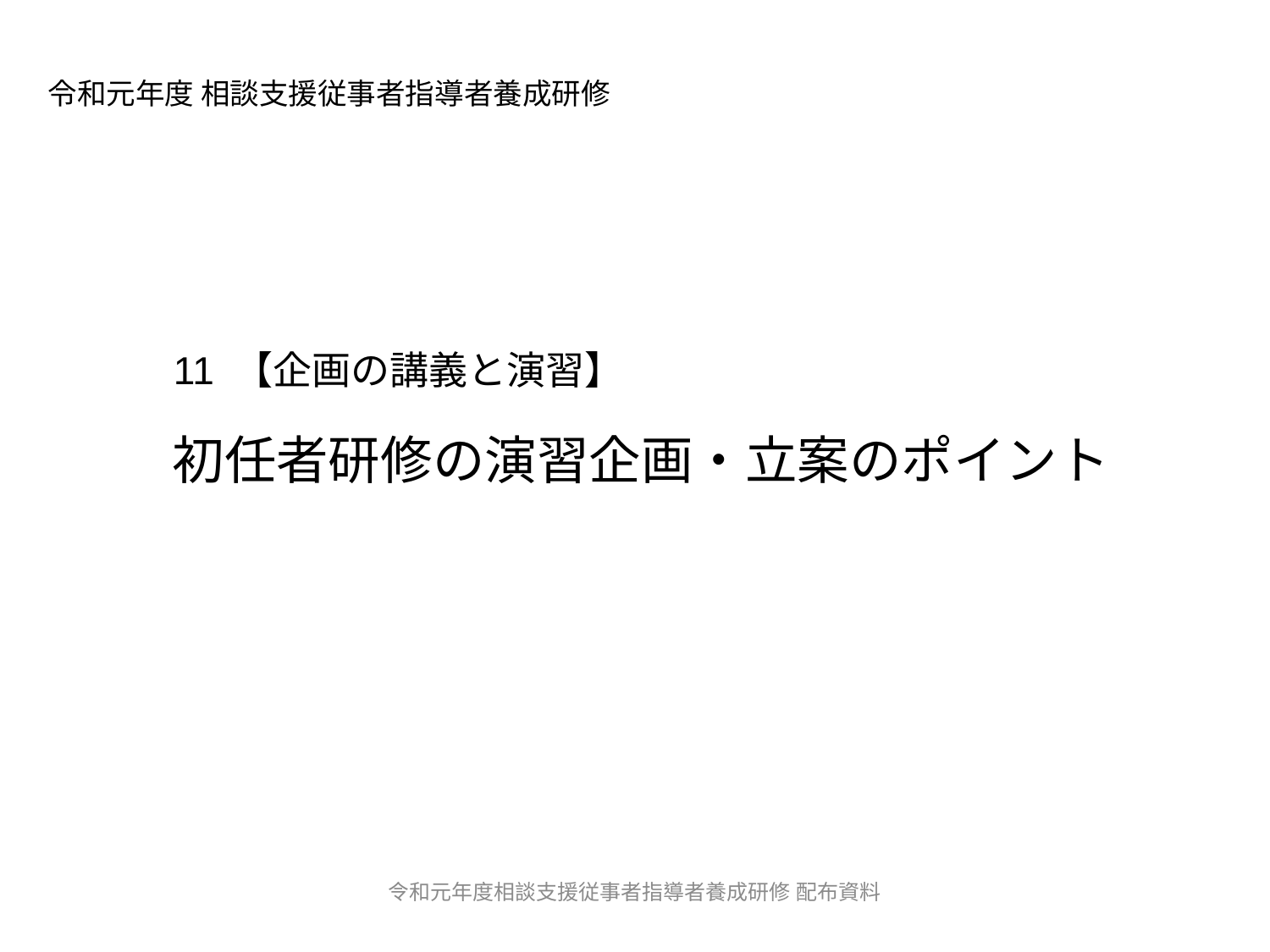

令和元年度 相談支援従事者指導者養成研修
11 【企画の講義と演習】
初任者研修の演習企画・立案のポイント
令和元年度相談支援従事者指導者養成研修 配布資料